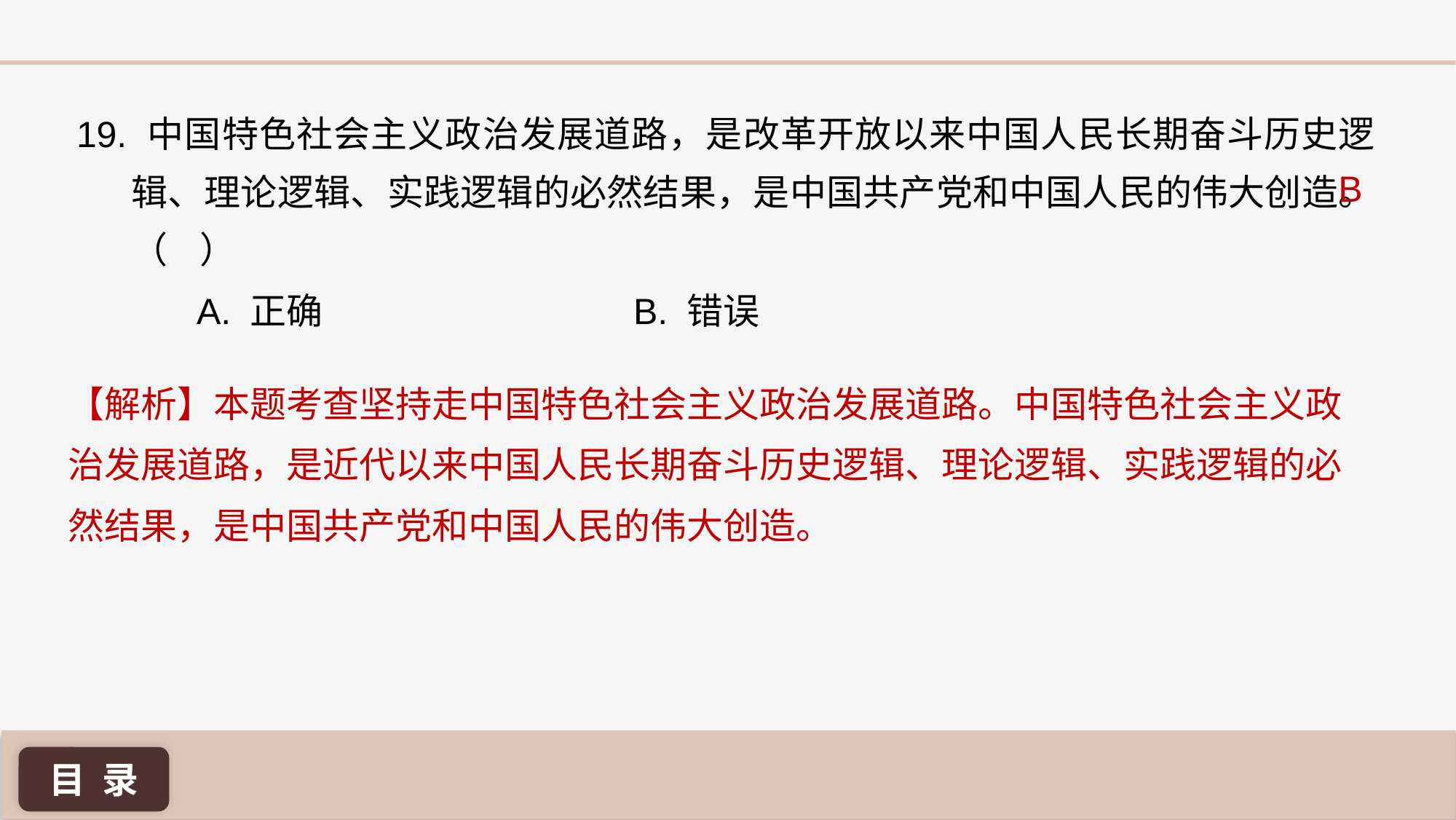

19. 中国特色社会主义政治发展道路，是改革开放以来中国人民长期奋斗历史逻辑、理论逻辑、实践逻辑的必然结果，是中国共产党和中国人民的伟大创造。（    ）
B
A. 正确 			B. 错误
【解析】本题考查坚持走中国特色社会主义政治发展道路。中国特色社会主义政治发展道路，是近代以来中国人民长期奋斗历史逻辑、理论逻辑、实践逻辑的必然结果，是中国共产党和中国人民的伟大创造。